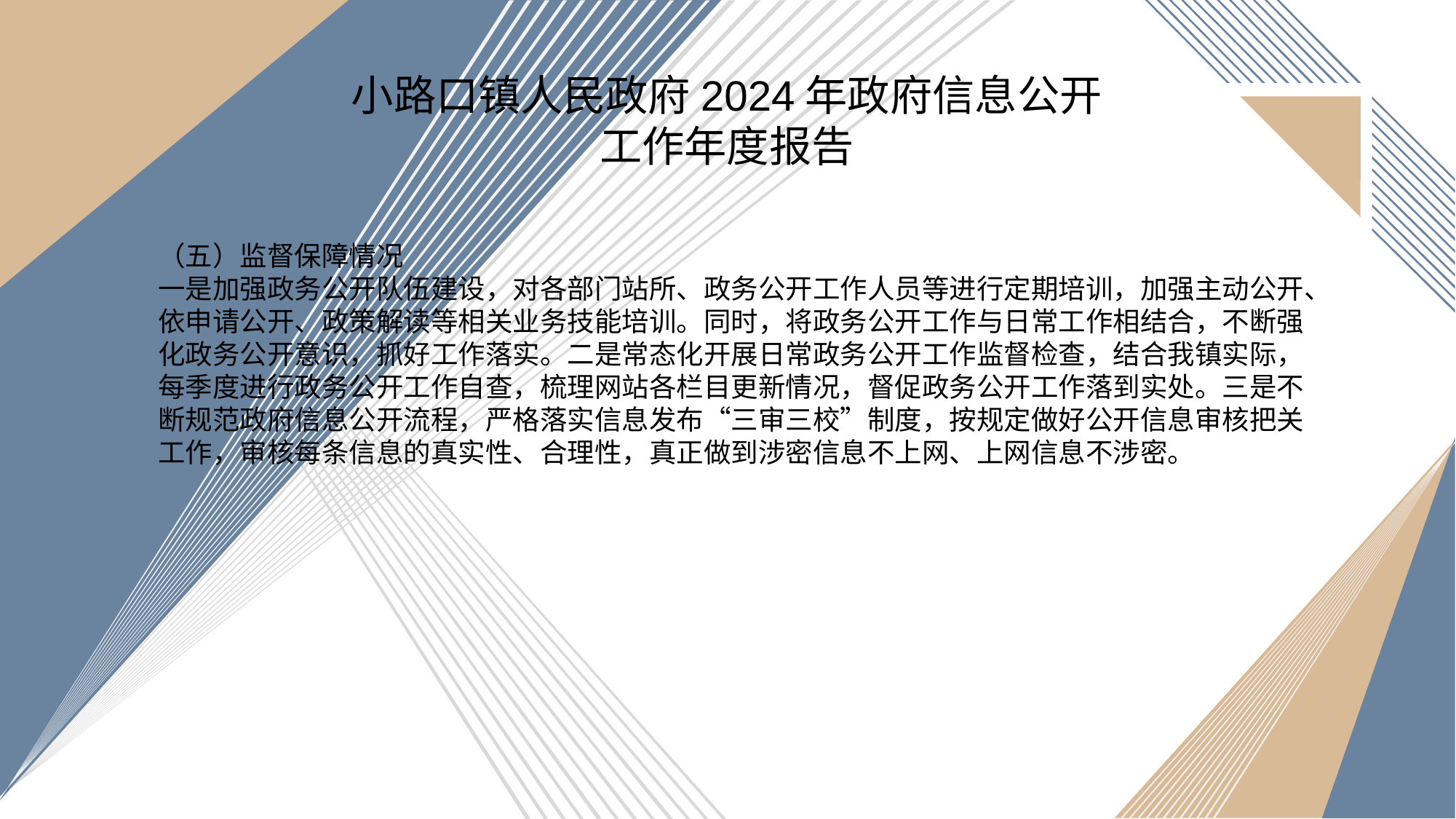

小路口镇人民政府2024年政府信息公开
工作年度报告

（五）监督保障情况
一是加强政务公开队伍建设，对各部门站所、政务公开工作人员等进行定期培训，加强主动公开、依申请公开、政策解读等相关业务技能培训。同时，将政务公开工作与日常工作相结合，不断强化政务公开意识，抓好工作落实。二是常态化开展日常政务公开工作监督检查，结合我镇实际，每季度进行政务公开工作自查，梳理网站各栏目更新情况，督促政务公开工作落到实处。三是不断规范政府信息公开流程，严格落实信息发布“三审三校”制度，按规定做好公开信息审核把关工作，审核每条信息的真实性、合理性，真正做到涉密信息不上网、上网信息不涉密。